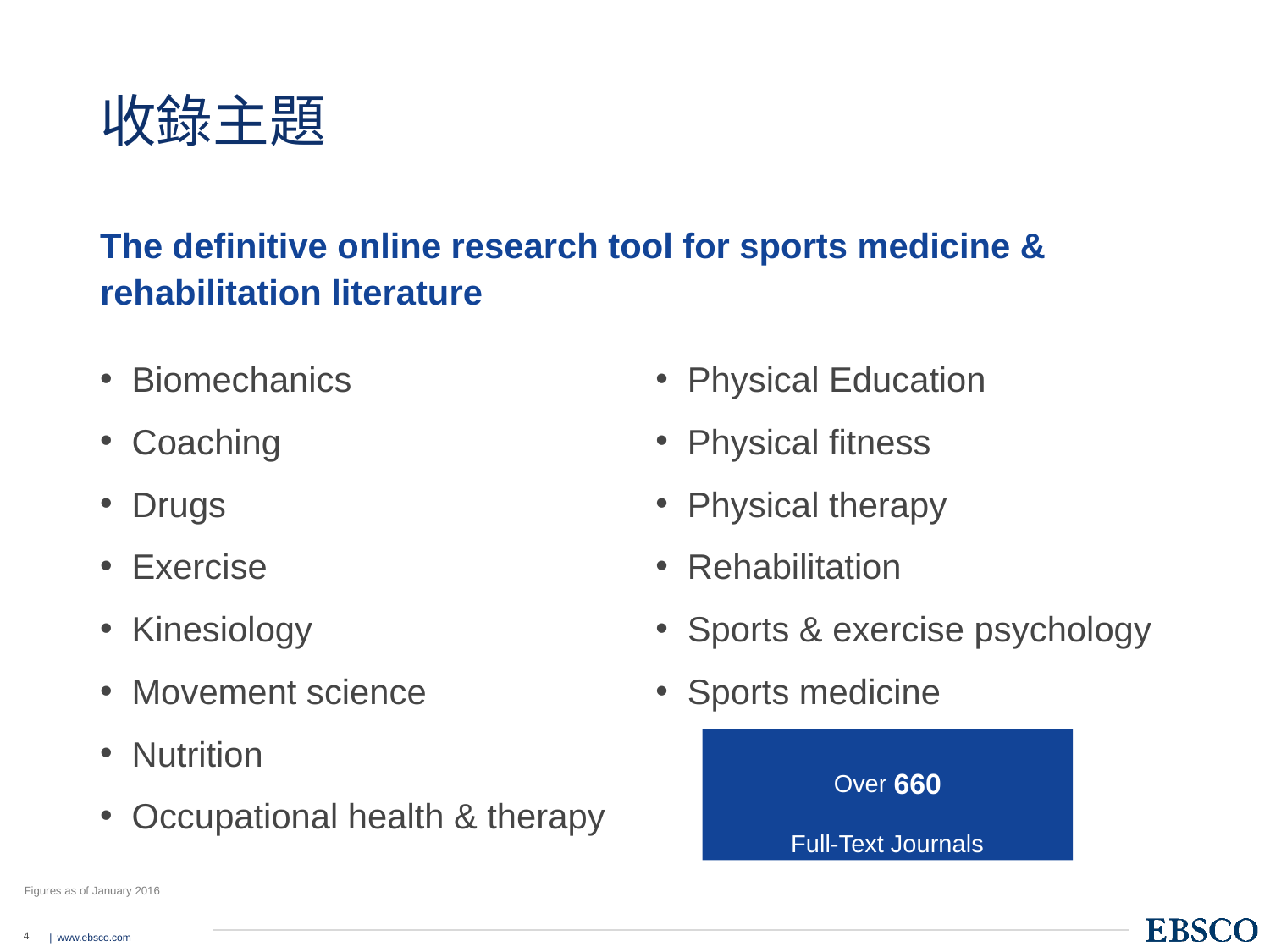

# 收錄主題
The definitive online research tool for sports medicine & rehabilitation literature
Biomechanics
Coaching
Drugs
Exercise
Kinesiology
Movement science
Nutrition
Occupational health & therapy

Physical Education
Physical fitness
Physical therapy
Rehabilitation
Sports & exercise psychology
Sports medicine

Over 660
Full-Text Journals
Figures as of January 2016